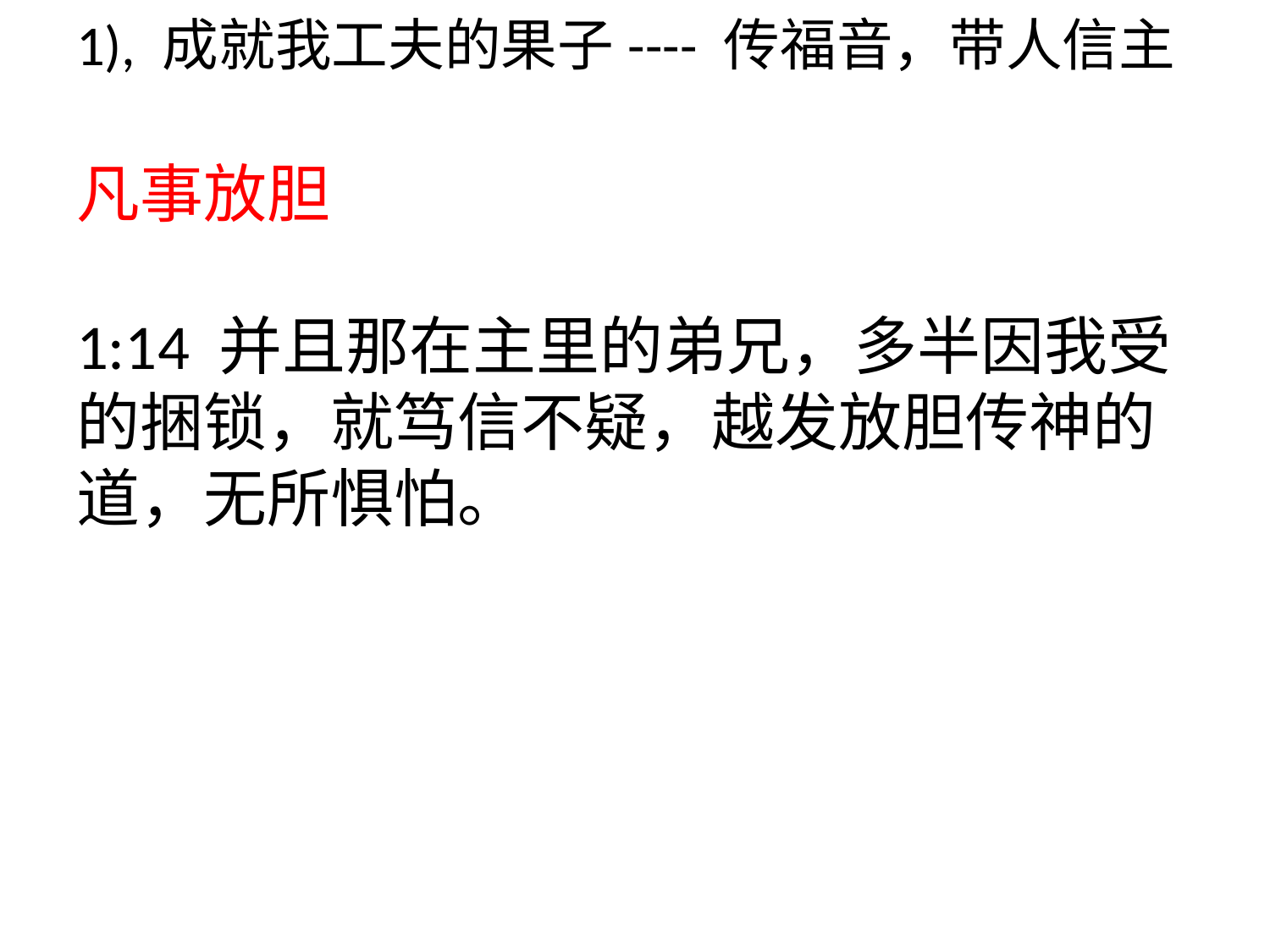

# 1), 成就我工夫的果子---- 传福音，带人信主 凡事放胆 1:14 并且那在主里的弟兄，多半因我受的捆锁，就笃信不疑，越发放胆传神的道，无所惧怕。